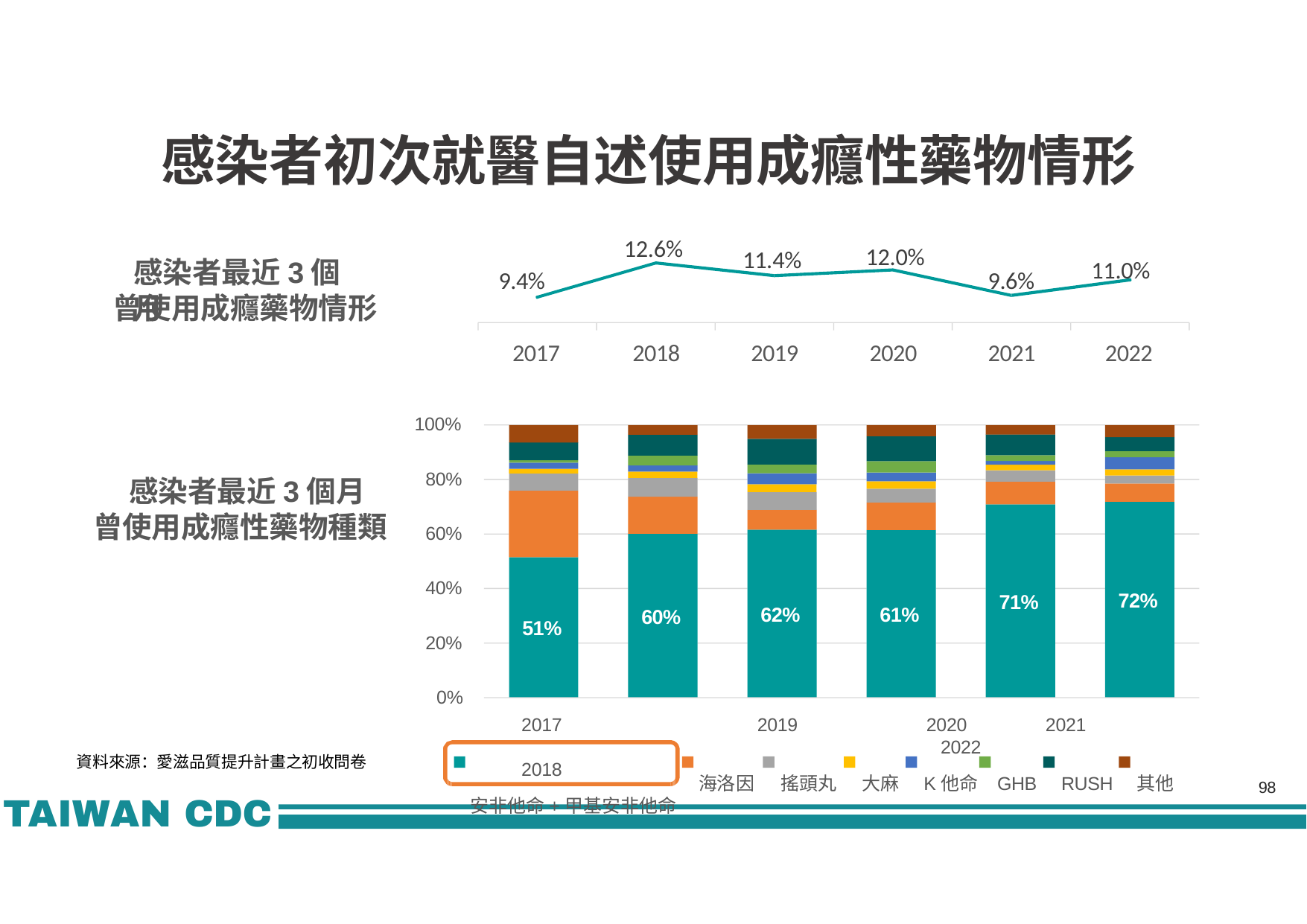

# 感染者初次就醫自述使用成癮性藥物情形
12.6%
12.0%
11.4%
感染者最近3個月
11.0%

9.4%	9.6%
曾使用成癮藥物情形

2017	2018	2019	2020	2021
2022
100%

80%
感染者最近3個月 曾使用成癮性藥物種類
60%
40%
72%
71%
62%
61%
60%
51%
20%
0%
2017	2018
安非他命+甲基安非他命
2019	2020	2021	2022
海洛因	搖頭丸	大麻	K他命	GHB	RUSH	其他

資料來源：愛滋品質提升計畫之初收問卷

98
TAIWAN CDC